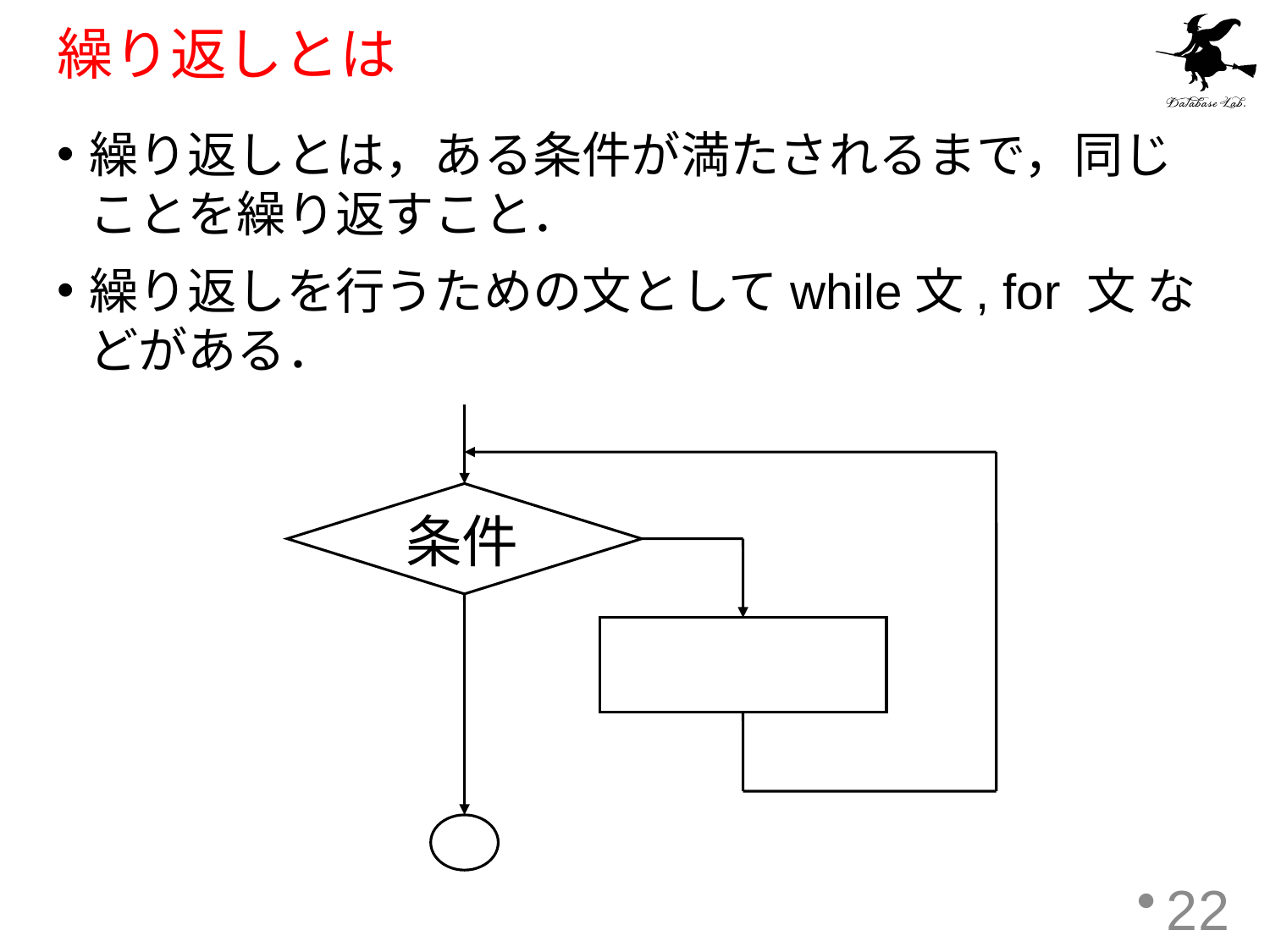

# 繰り返しとは
繰り返しとは，ある条件が満たされるまで，同じことを繰り返すこと．
繰り返しを行うための文としてwhile文, for 文 などがある．

条件
22